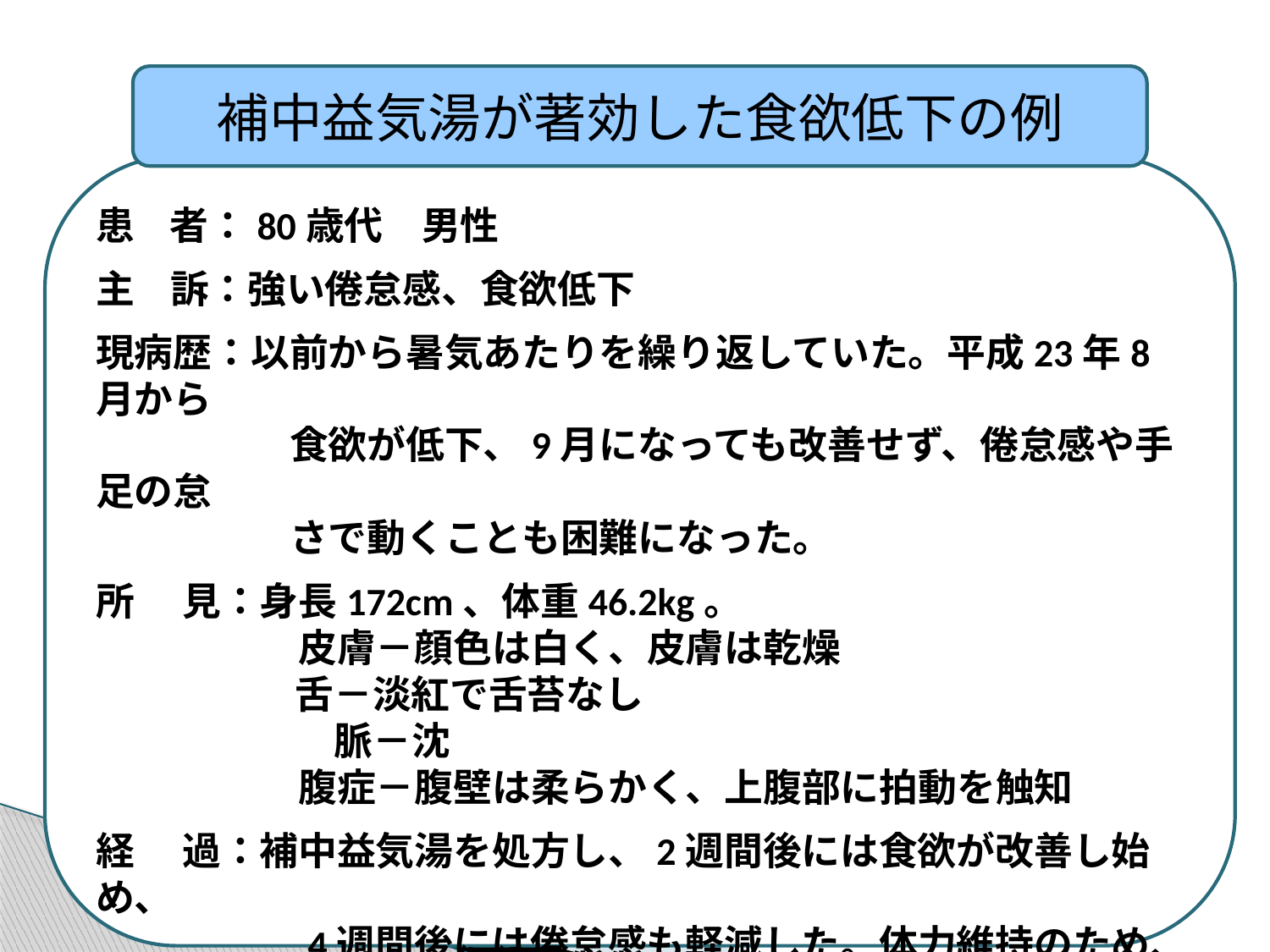

補中益気湯が著効した食欲低下の例
患    者：80歳代　男性

主    訴：強い倦怠感、食欲低下

現病歴：以前から暑気あたりを繰り返していた。平成23年8月から
　　　　　食欲が低下、9月になっても改善せず、倦怠感や手足の怠
　　　　　さで動くことも困難になった。

所　 見：身長172cm、体重46.2kg。
　　　　　 皮膚－顔色は白く、皮膚は乾燥
                　 舌－淡紅で舌苔なし
　　　　　     脈－沈
　　　　　 腹症－腹壁は柔らかく、上腹部に拍動を触知

経　 過：補中益気湯を処方し、2週間後には食欲が改善し始め、
　　　　　 4週間後には倦怠感も軽減した。体力維持のため、継続
               処方したところ、翌年の夏は食欲低下なく過ごせた。